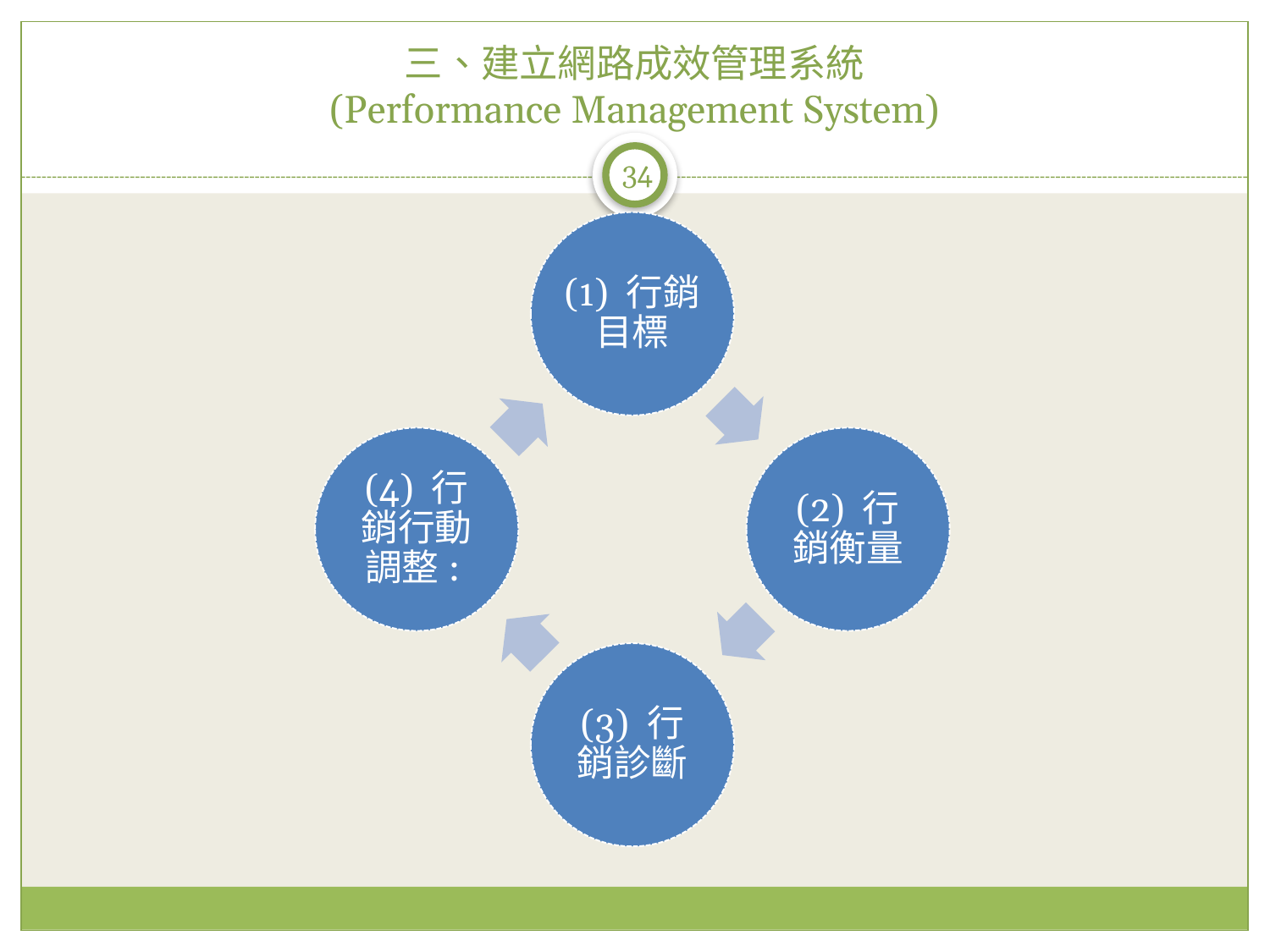

# 三、建立網路成效管理系統 (Performance Management System)
34
(1) 行銷目標

(2) 行銷衡量

(3) 行銷診斷

(4) 行銷行動調整: